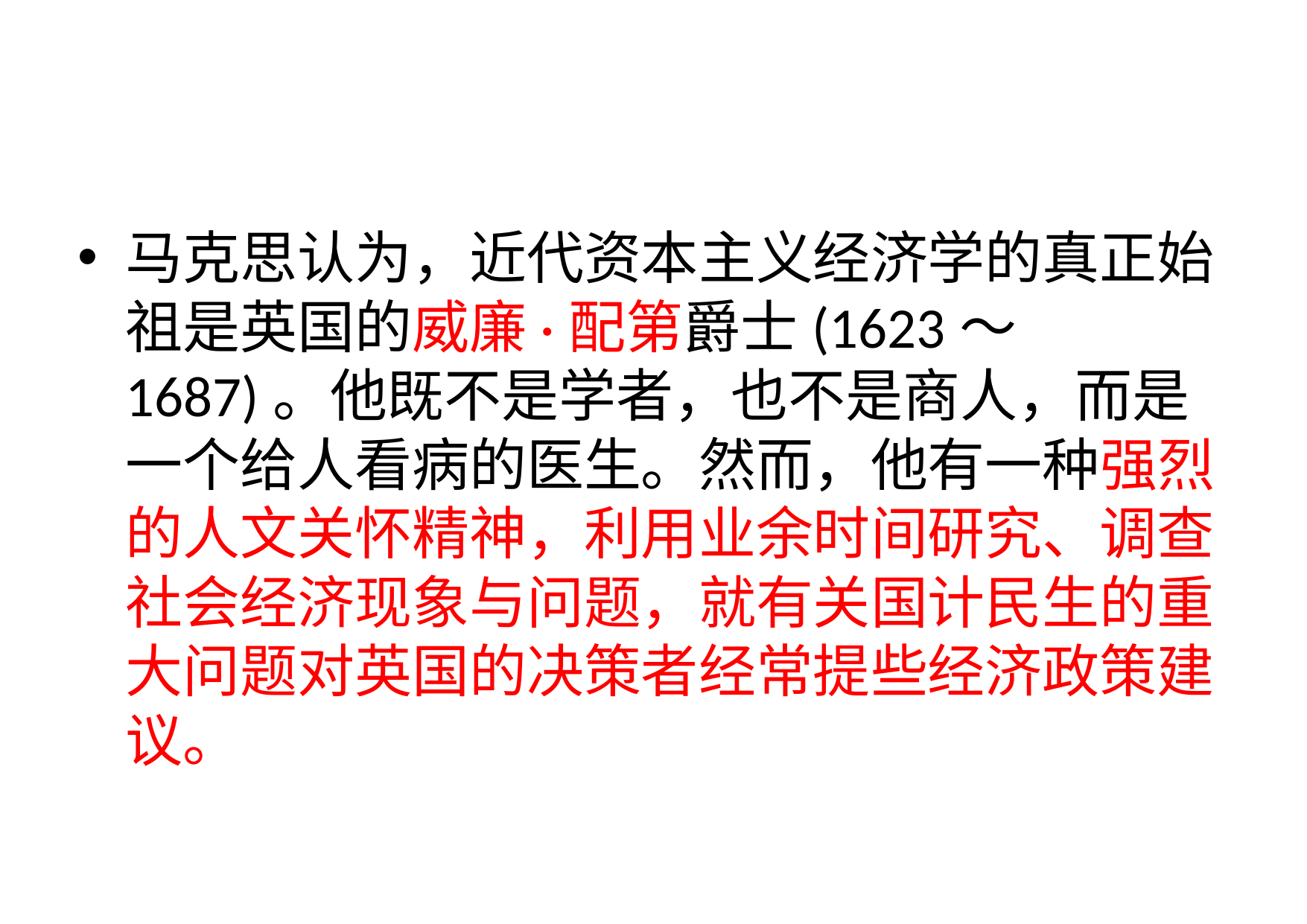

#
马克思认为，近代资本主义经济学的真正始祖是英国的威廉·配第爵士(1623～1687)。他既不是学者，也不是商人，而是一个给人看病的医生。然而，他有一种强烈的人文关怀精神，利用业余时间研究、调查社会经济现象与问题，就有关国计民生的重大问题对英国的决策者经常提些经济政策建议。